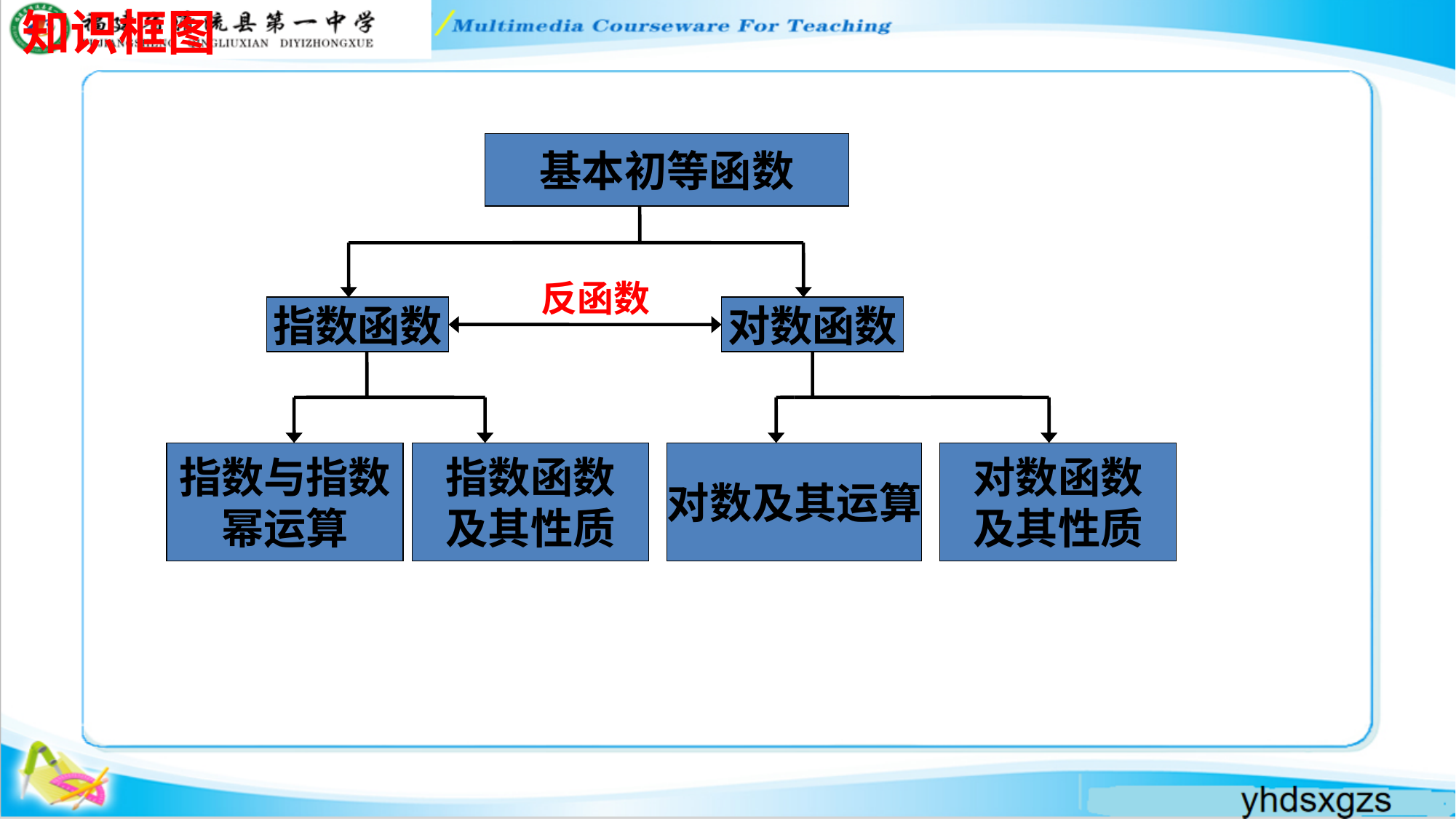

知识框图
基本初等函数

反函数
指数函数
对数函数

指数与指数
幂运算

指数函数
及其性质

对数及其运算

对数函数
及其性质